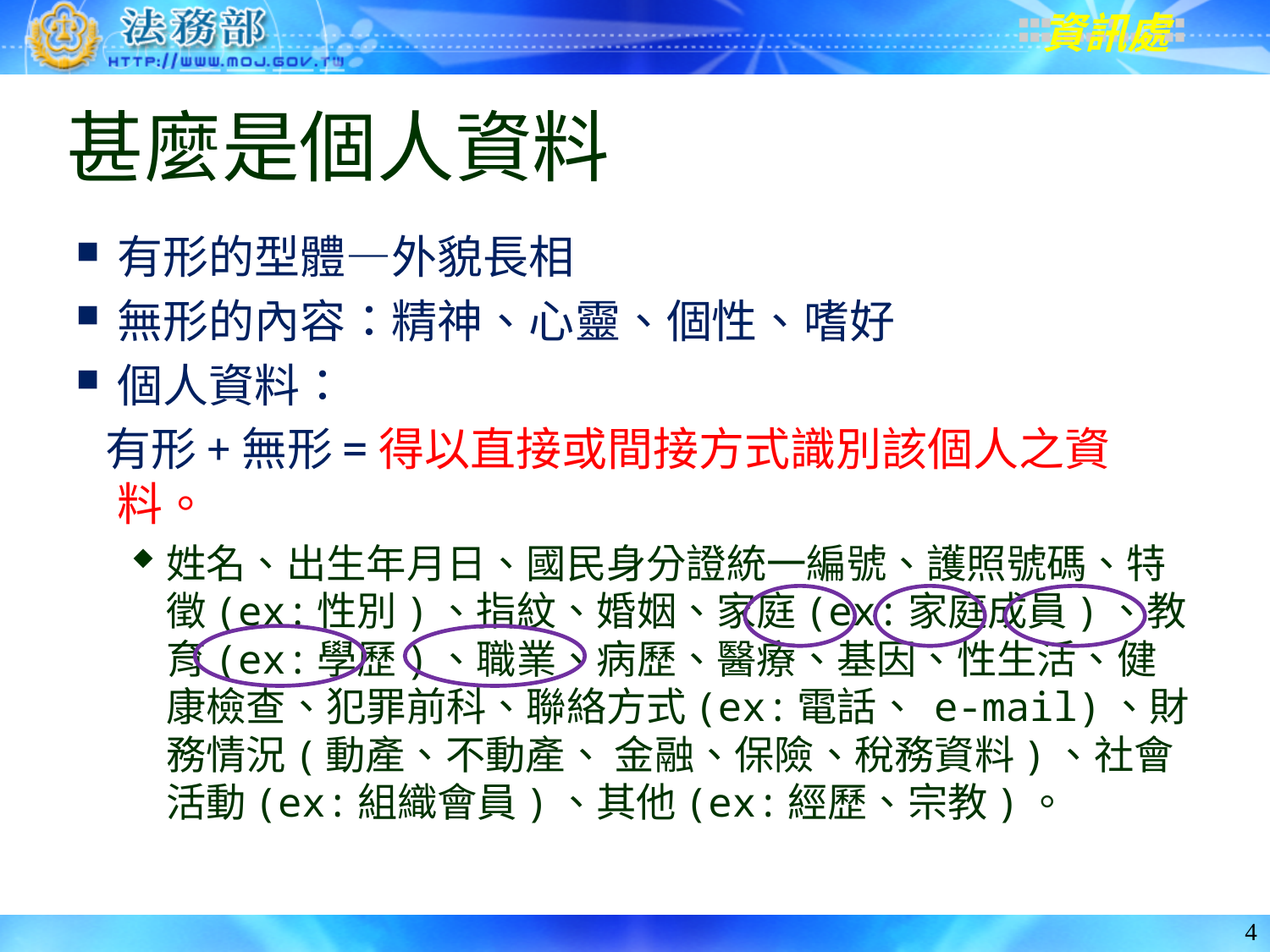

# 甚麼是個人資料
有形的型體—外貌長相
無形的內容：精神、心靈、個性、嗜好
個人資料：
  有形+無形=得以直接或間接方式識別該個人之資料。
姓名、出生年月日、國民身分證統一編號、護照號碼、特徵(ex:性別)、指紋、婚姻、家庭(ex:家庭成員)、教育(ex:學歷)、職業、病歷、醫療、基因、性生活、健康檢查、犯罪前科、聯絡方式(ex:電話、 e-mail)、財務情況(動產、不動產、 金融、保險、稅務資料)、社會活動(ex:組織會員)、其他(ex:經歷、宗教)。